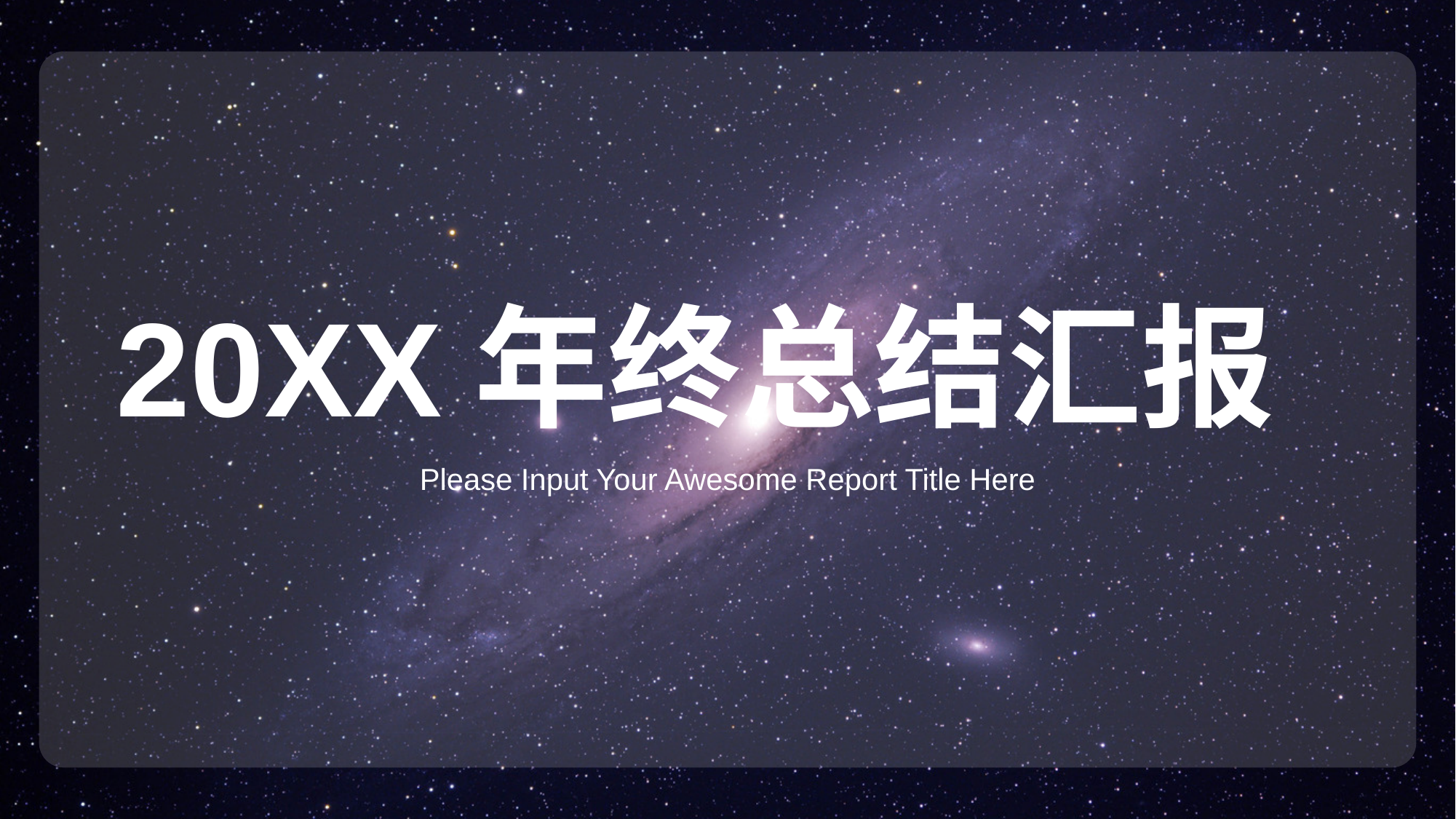

20XX年终总结汇报
Please Input Your Awesome Report Title Here